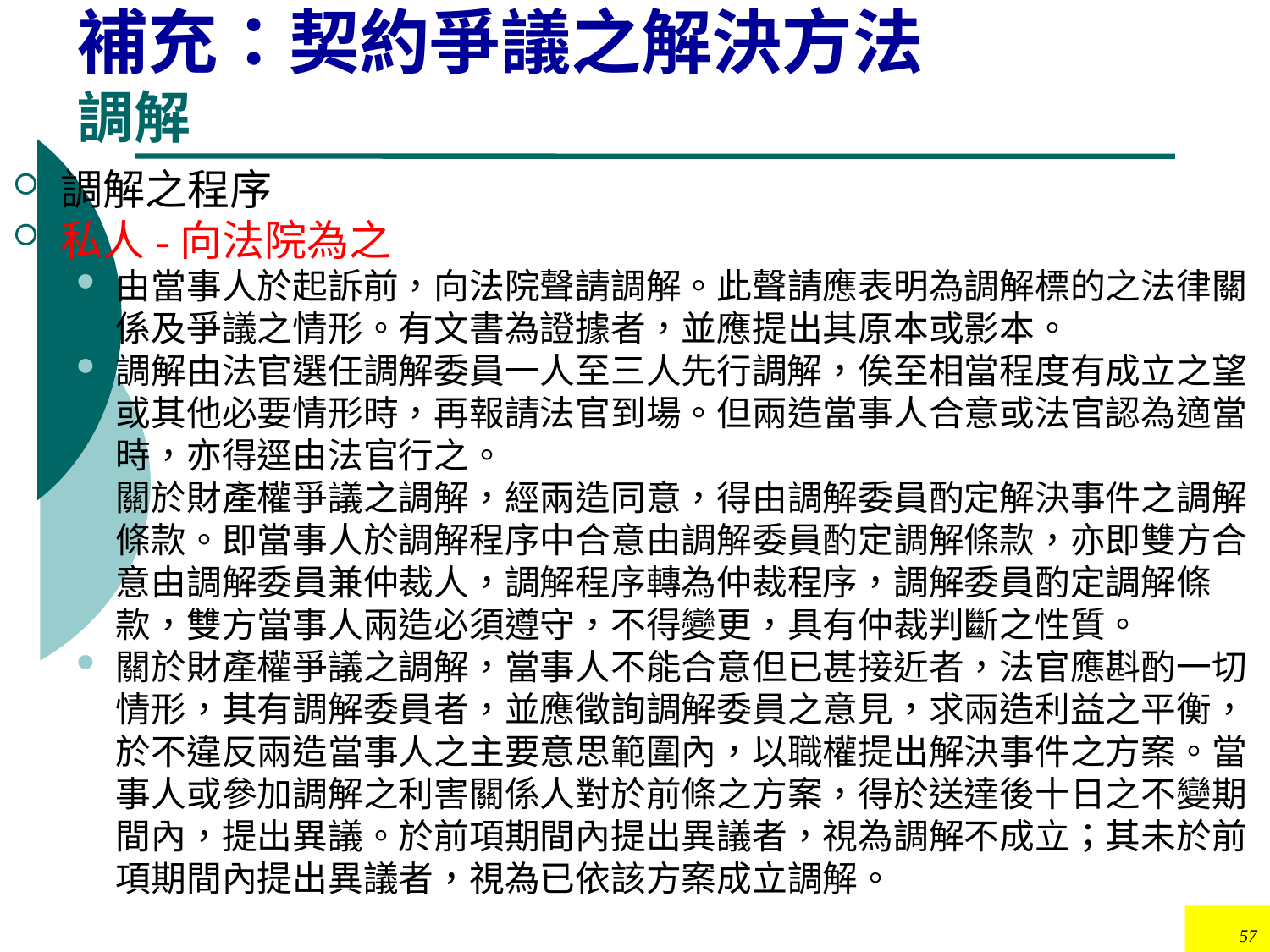

# 補充：契約爭議之解決方法 調解
調解之程序
私人-向法院為之
由當事人於起訴前，向法院聲請調解。此聲請應表明為調解標的之法律關係及爭議之情形。有文書為證據者，並應提出其原本或影本。
調解由法官選任調解委員一人至三人先行調解，俟至相當程度有成立之望或其他必要情形時，再報請法官到場。但兩造當事人合意或法官認為適當時，亦得逕由法官行之。
關於財產權爭議之調解，經兩造同意，得由調解委員酌定解決事件之調解條款。即當事人於調解程序中合意由調解委員酌定調解條款，亦即雙方合意由調解委員兼仲裁人，調解程序轉為仲裁程序，調解委員酌定調解條款，雙方當事人兩造必須遵守，不得變更，具有仲裁判斷之性質。
關於財產權爭議之調解，當事人不能合意但已甚接近者，法官應斟酌一切情形，其有調解委員者，並應徵詢調解委員之意見，求兩造利益之平衡，於不違反兩造當事人之主要意思範圍內，以職權提出解決事件之方案。當事人或參加調解之利害關係人對於前條之方案，得於送達後十日之不變期間內，提出異議。於前項期間內提出異議者，視為調解不成立；其未於前項期間內提出異議者，視為已依該方案成立調解。
57